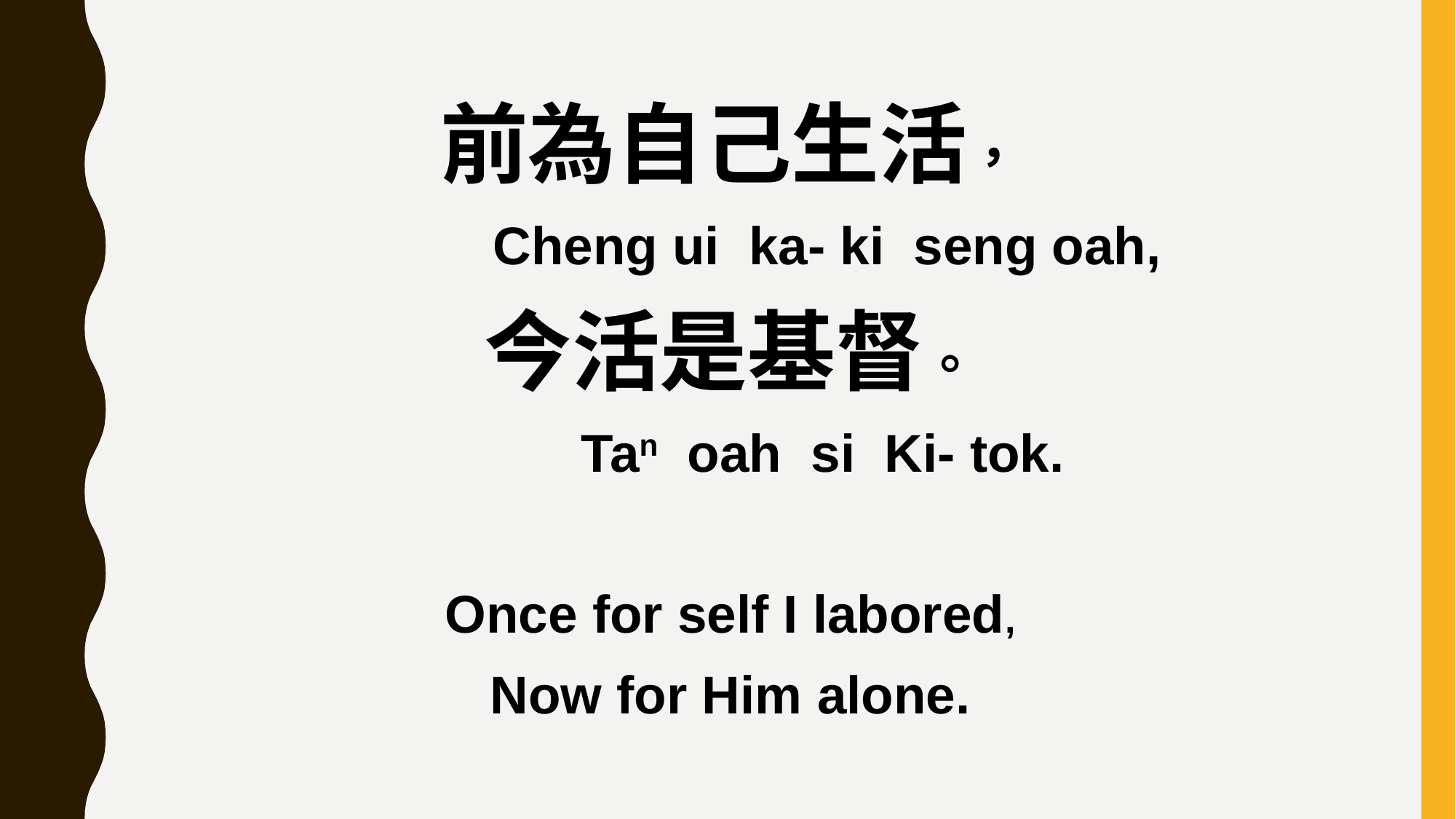

前為自己生活，
                    Cheng ui  ka- ki  seng oah,
今活是基督。
                          Tan  oah  si  Ki- tok.

Once for self I labored,
Now for Him alone.